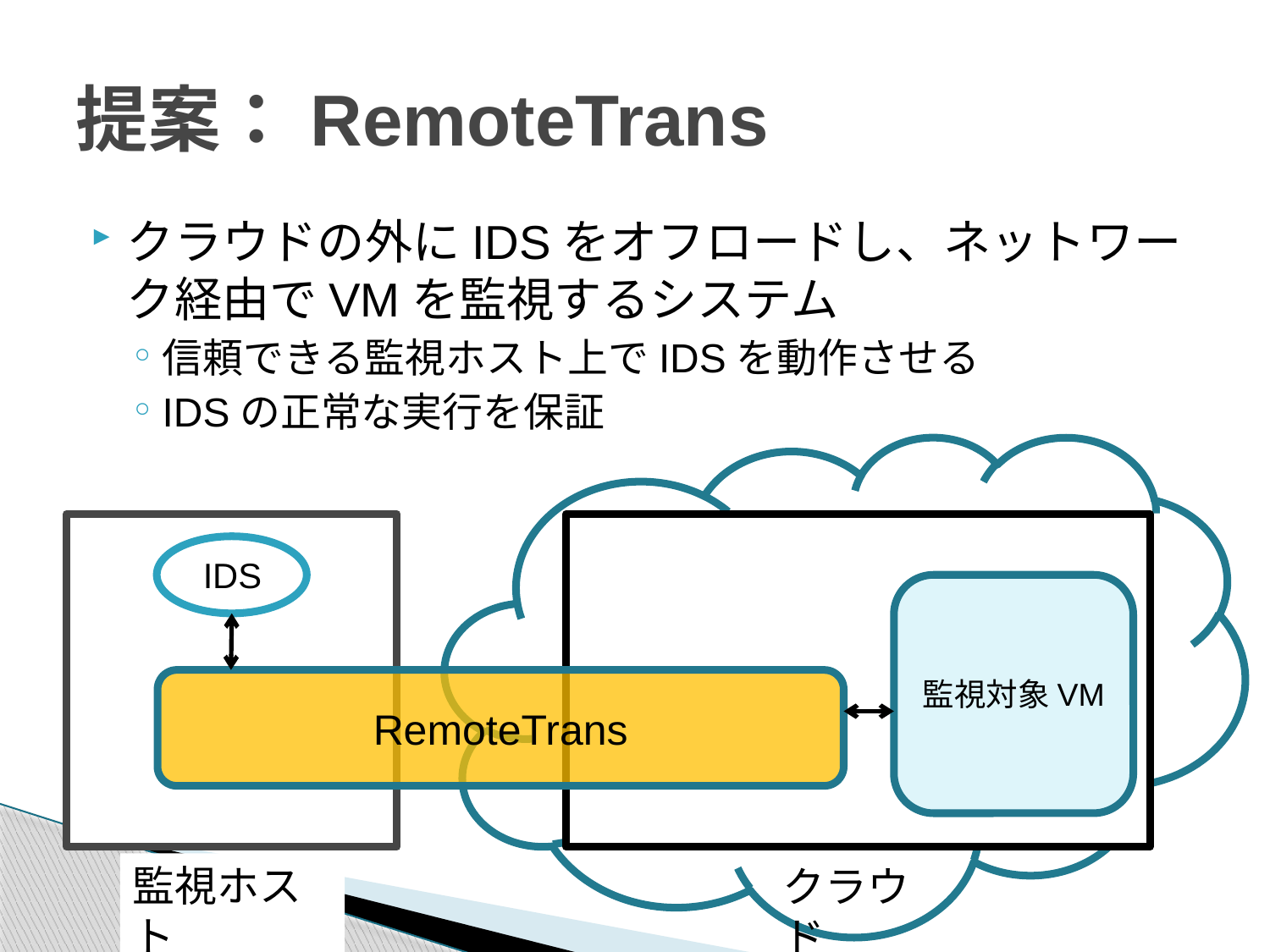

# 提案：RemoteTrans
クラウドの外にIDSをオフロードし、ネットワーク経由でVMを監視するシステム
信頼できる監視ホスト上でIDSを動作させる
IDSの正常な実行を保証

IDS
監視対象VM
RemoteTrans
監視ホスト
クラウド